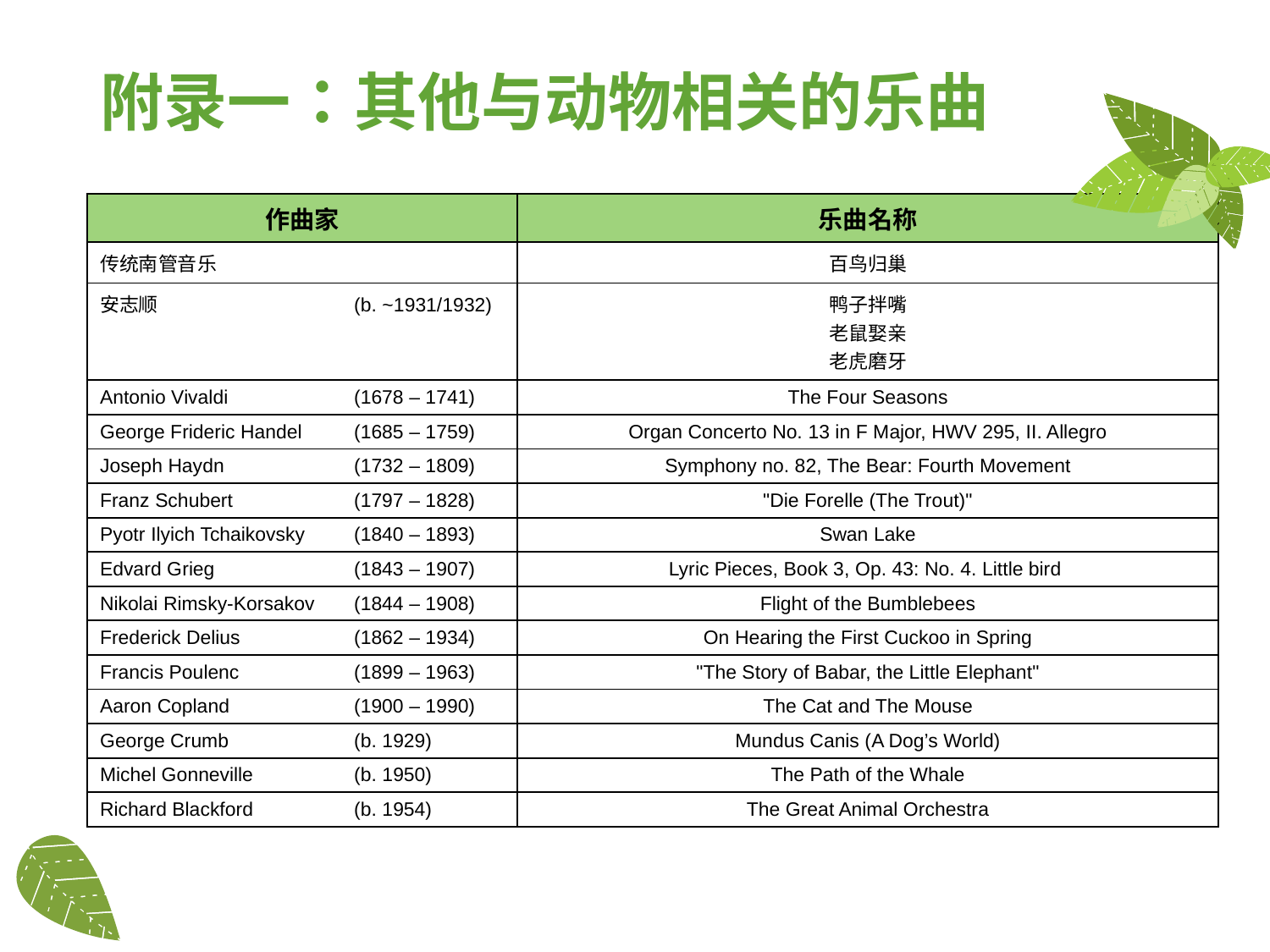

# 附录一：其他与动物相关的乐曲

| 作曲家 | 乐曲名称 |
| --- | --- |
| 传统南管音乐 | 百鸟归巢 |
| 安志顺 (b. ~1931/1932) | 鸭子拌嘴 老鼠娶亲 老虎磨牙 |
| Antonio Vivaldi (1678 – 1741) | The Four Seasons |
| George Frideric Handel (1685 – 1759) | Organ Concerto No. 13 in F Major, HWV 295, II. Allegro |
| Joseph Haydn (1732 – 1809) | Symphony no. 82, The Bear: Fourth Movement |
| Franz Schubert (1797 – 1828) | "Die Forelle (The Trout)" |
| Pyotr Ilyich Tchaikovsky (1840 – 1893) | Swan Lake |
| Edvard Grieg (1843 – 1907) | Lyric Pieces, Book 3, Op. 43: No. 4. Little bird |
| Nikolai Rimsky-Korsakov (1844 – 1908) | Flight of the Bumblebees |
| Frederick Delius (1862 – 1934) | On Hearing the First Cuckoo in Spring |
| Francis Poulenc (1899 – 1963) | "The Story of Babar, the Little Elephant" |
| Aaron Copland (1900 – 1990) | The Cat and The Mouse |
| George Crumb (b. 1929) | Mundus Canis (A Dog’s World) |
| Michel Gonneville (b. 1950) | The Path of the Whale |
| Richard Blackford (b. 1954) | The Great Animal Orchestra |